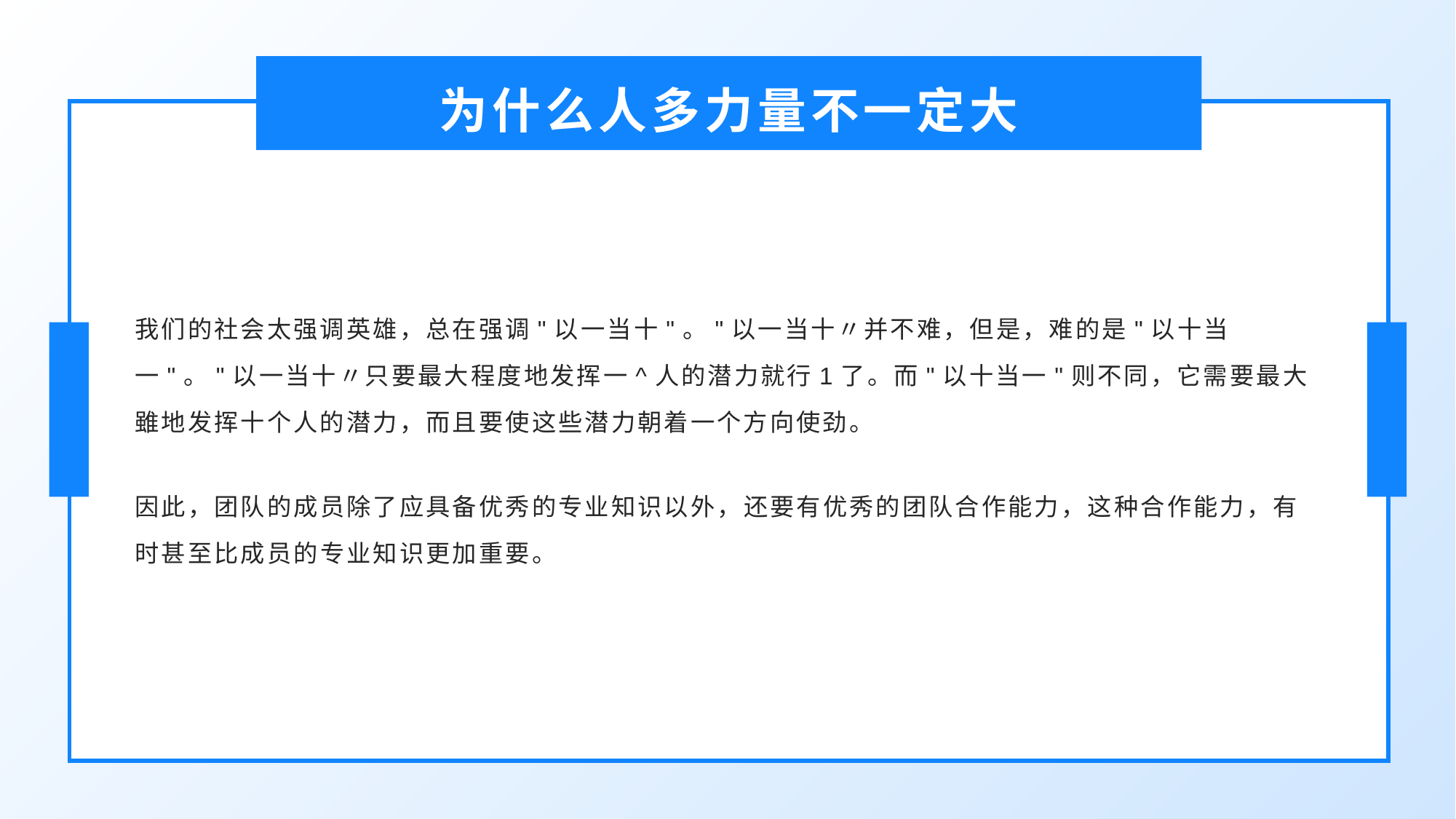

为什么人多力量不一定大

我们的社会太强调英雄，总在强调"以一当十"。"以一当十〃并不难，但是，难的是"以十当一"。"以一当十〃只要最大程度地发挥一^人的潜力就行1了。而"以十当一"则不同，它需要最大雖地发挥十个人的潜力，而且要使这些潜力朝着一个方向使劲。
因此，团队的成员除了应具备优秀的专业知识以外，还要有优秀的团队合作能力，这种合作能力，有时甚至比成员的专业知识更加重要。